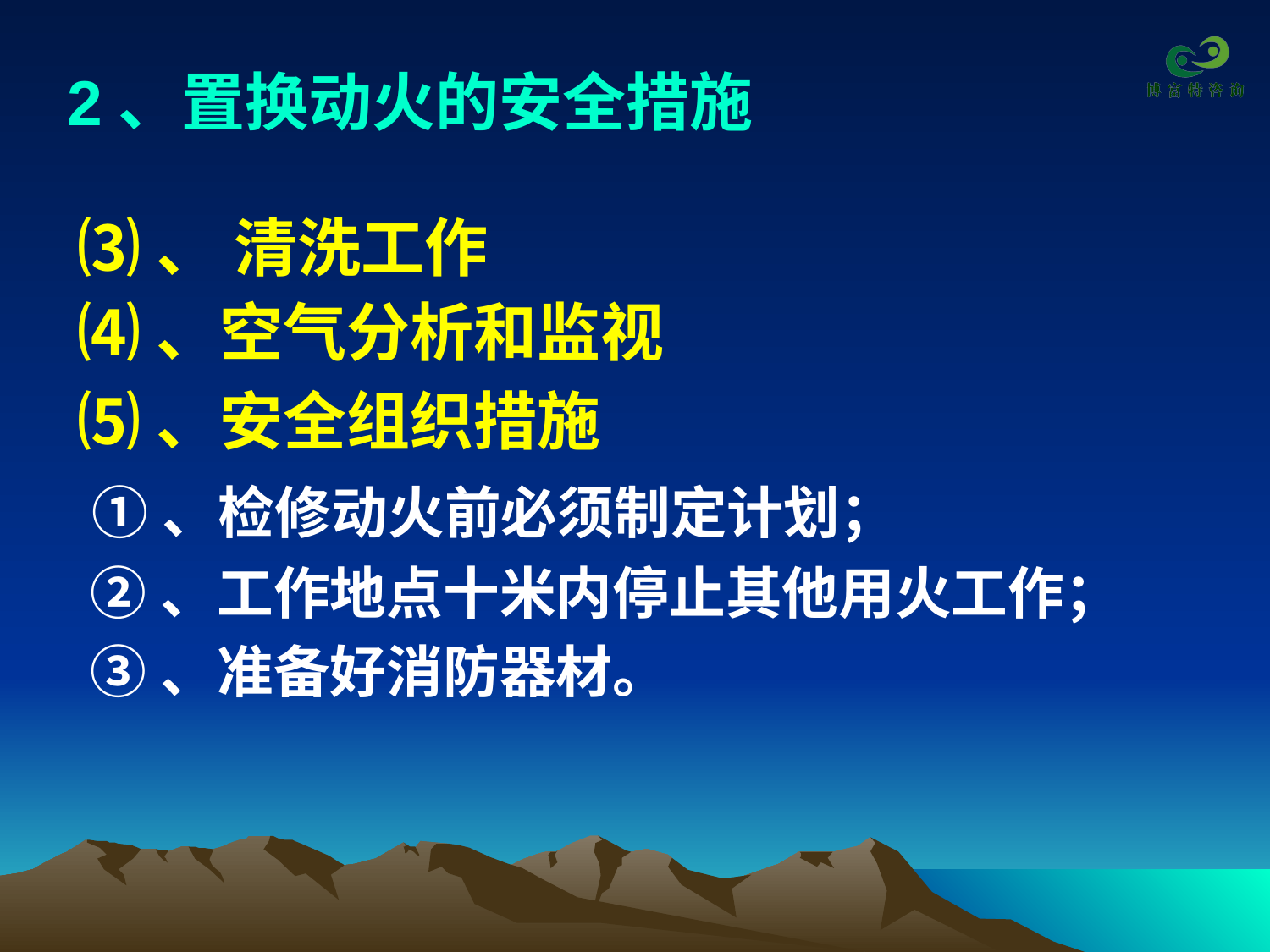

2、置换动火的安全措施
# ⑶、 清洗工作
⑷、空气分析和监视
⑸、安全组织措施
 ①、检修动火前必须制定计划；
 ②、工作地点十米内停止其他用火工作；
 ③、准备好消防器材。